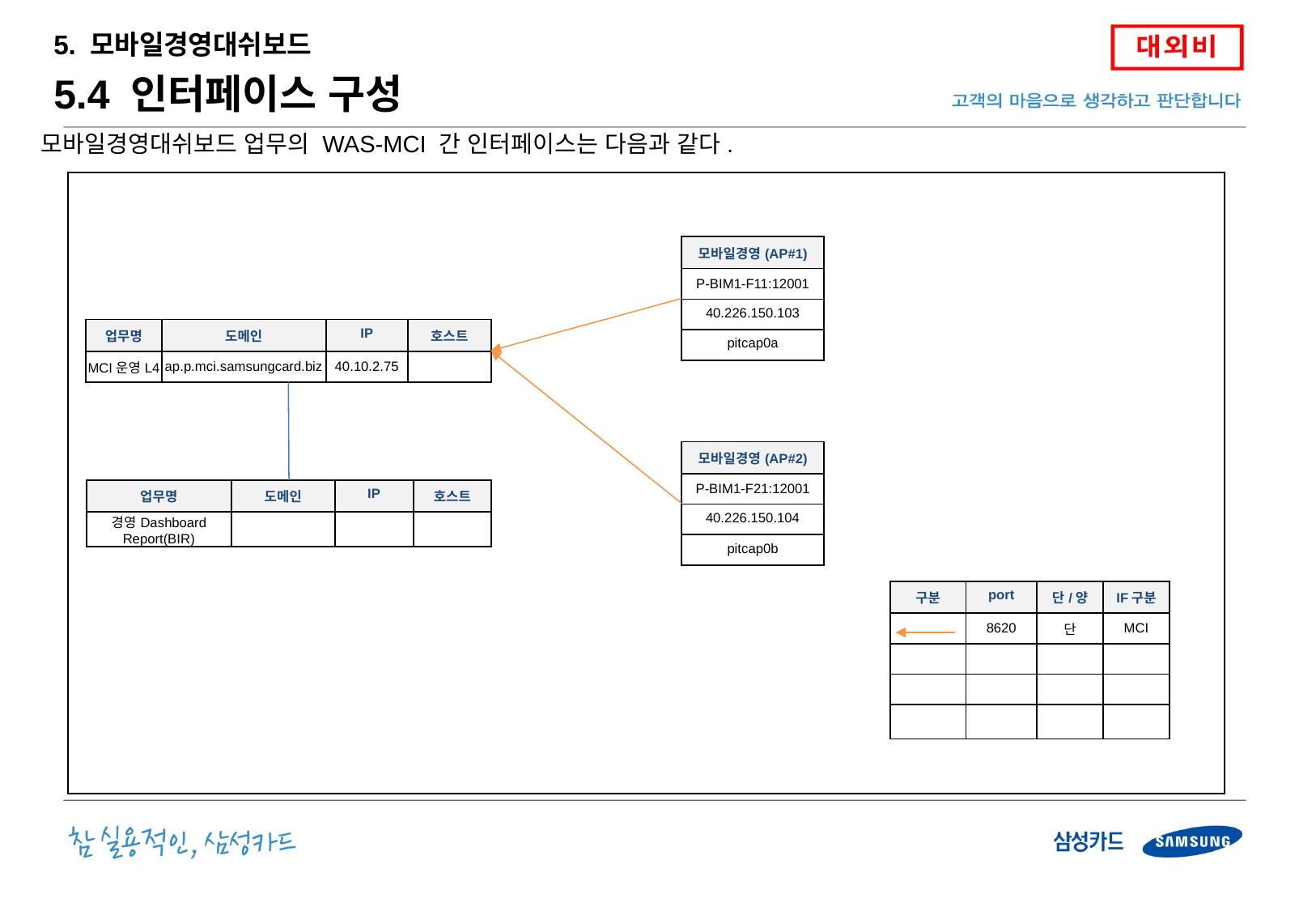

5. 모바일경영대쉬보드
5.4 인터페이스 구성
모바일경영대쉬보드 업무의 WAS-MCI 간 인터페이스는 다음과 같다.

| 모바일경영(AP#1) |
| --- |
| P-BIM1-F11:12001 |
| 40.226.150.103 |
| pitcap0a |
| 업무명 | 도메인 | IP | 호스트 |
| --- | --- | --- | --- |
| MCI운영L4 | ap.p.mci.samsungcard.biz | 40.10.2.75 |  |
| 모바일경영(AP#2) |
| --- |
| P-BIM1-F21:12001 |
| 40.226.150.104 |
| pitcap0b |
| 업무명 | 도메인 | IP | 호스트 |
| --- | --- | --- | --- |
| 경영Dashboard Report(BIR) |  |  |  |
| 구분 | port | 단/양 | IF구분 |
| --- | --- | --- | --- |
|  | 8620 | 단 | MCI |
|  |  |  |  |
|  |  |  |  |
|  |  |  |  |